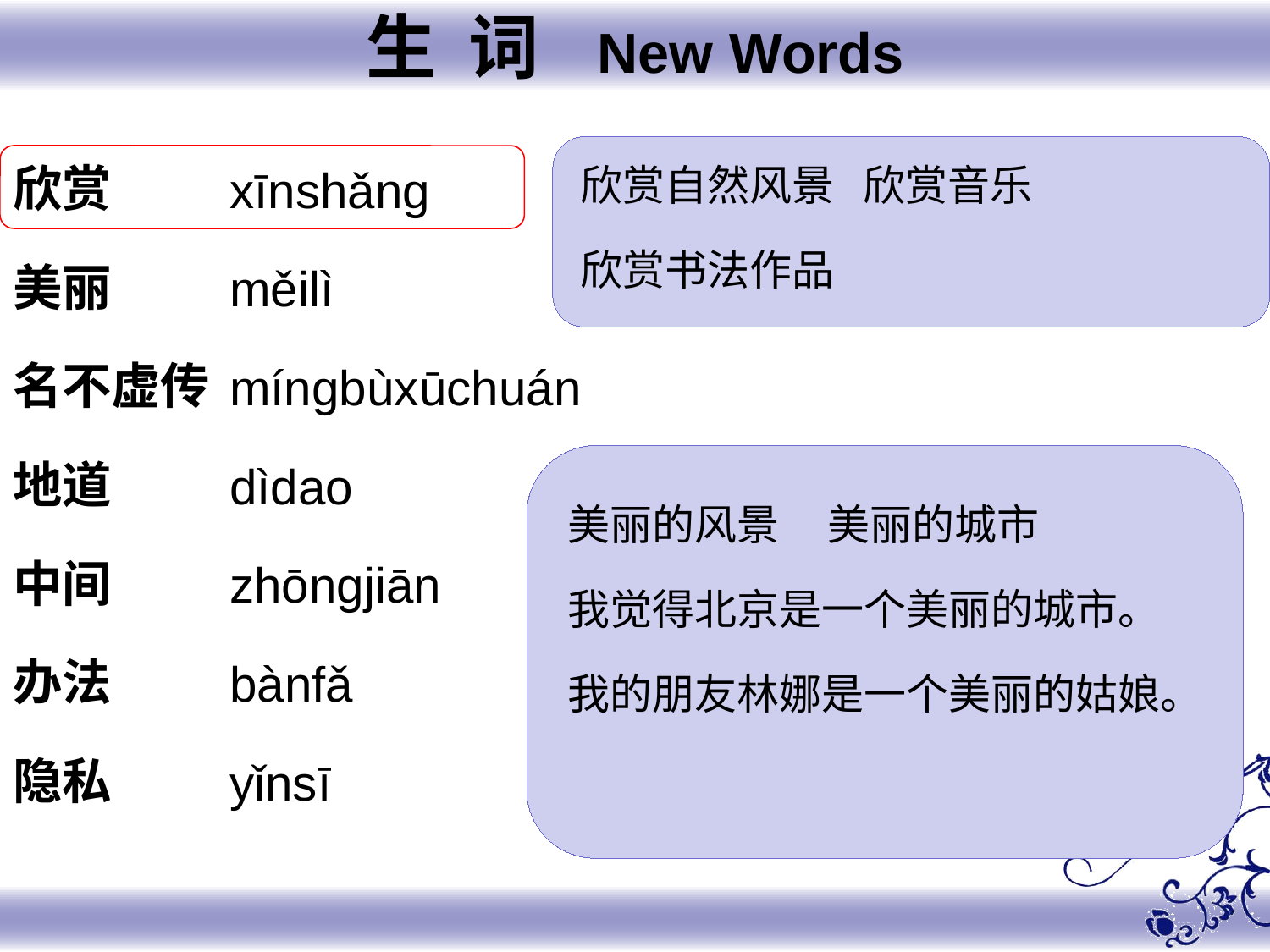

生  词   New Words
欣赏
美丽
名不虚传
地道
中间
办法
隐私
xīnshǎng
měilì
míngbùxūchuán
dìdao
zhōngjiān
bànfǎ
yǐnsī
欣赏自然风景   欣赏音乐
欣赏书法作品

美丽的风景     美丽的城市
我觉得北京是一个美丽的城市。
我的朋友林娜是一个美丽的姑娘。